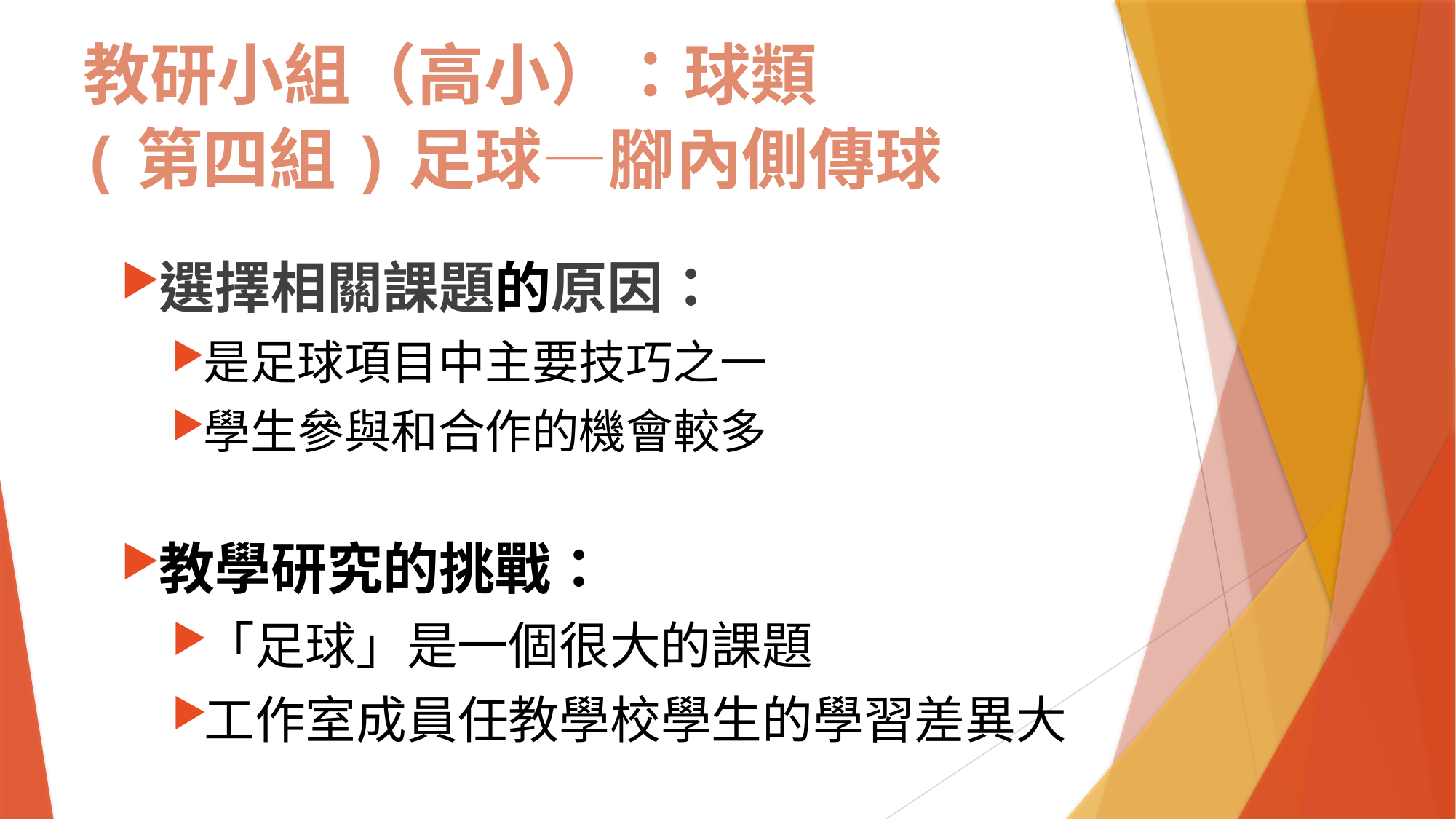

教研小組（高小）：球類
# (第四組)足球—腳內側傳球
選擇相關課題的原因：
是足球項目中主要技巧之一
學生參與和合作的機會較多

教學研究的挑戰：
「足球」是一個很大的課題
工作室成員任教學校學生的學習差異大